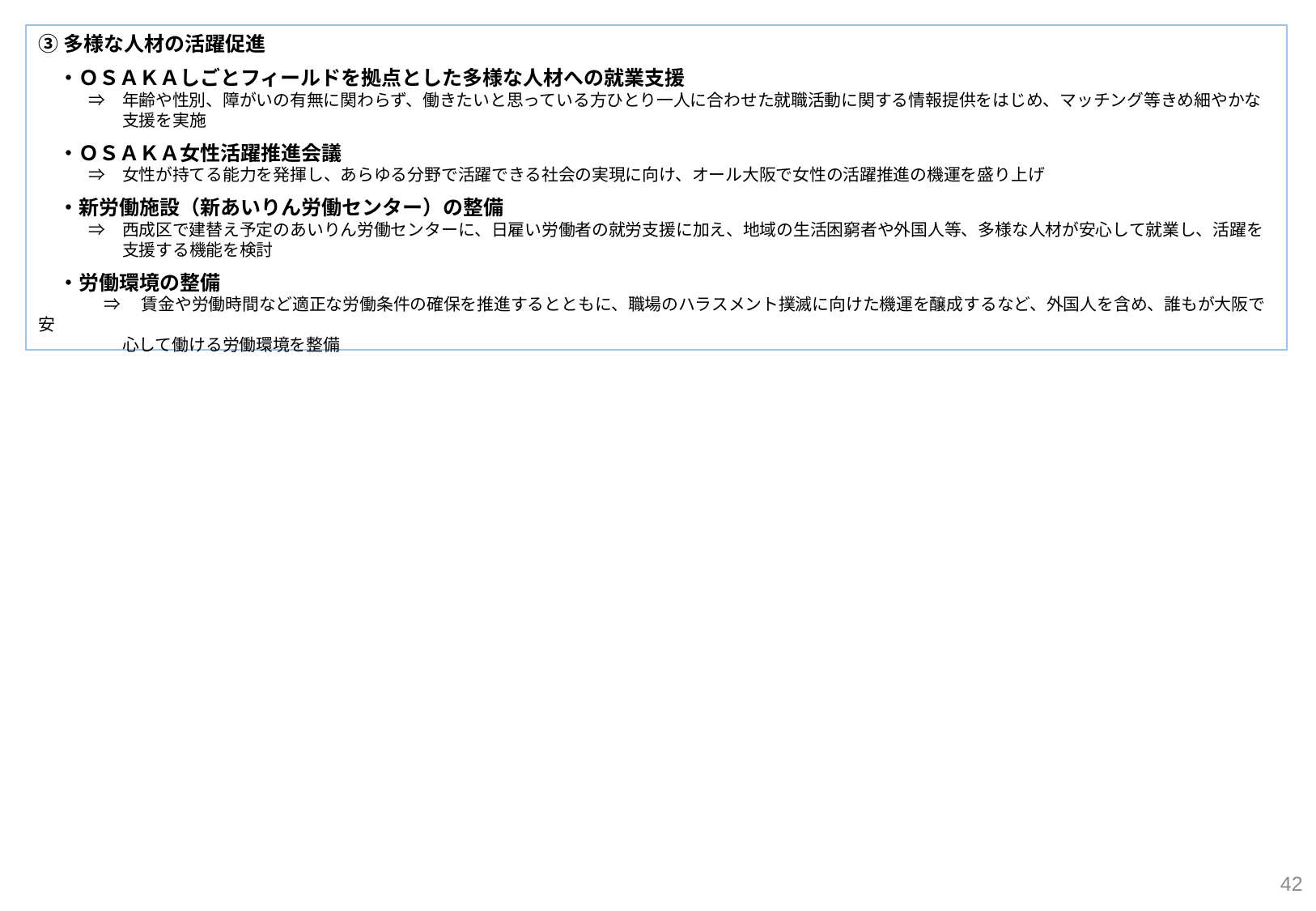

③多様な人材の活躍促進
　・ＯＳＡＫＡしごとフィールドを拠点とした多様な人材への就業支援
　　　⇒　年齢や性別、障がいの有無に関わらず、働きたいと思っている方ひとり一人に合わせた就職活動に関する情報提供をはじめ、マッチング等きめ細やかな
　　　　　支援を実施
　・ＯＳＡＫＡ女性活躍推進会議
　　　⇒　女性が持てる能力を発揮し、あらゆる分野で活躍できる社会の実現に向け、オール大阪で女性の活躍推進の機運を盛り上げ
　・新労働施設（新あいりん労働センター）の整備
　　　⇒　西成区で建替え予定のあいりん労働センターに、日雇い労働者の就労支援に加え、地域の生活困窮者や外国人等、多様な人材が安心して就業し、活躍を
　　　　　支援する機能を検討
　・労働環境の整備
　　　    ⇒ 　賃金や労働時間など適正な労働条件の確保を推進するとともに、職場のハラスメント撲滅に向けた機運を醸成するなど、外国人を含め、誰もが大阪で安
　　　　　心して働ける労働環境を整備

42